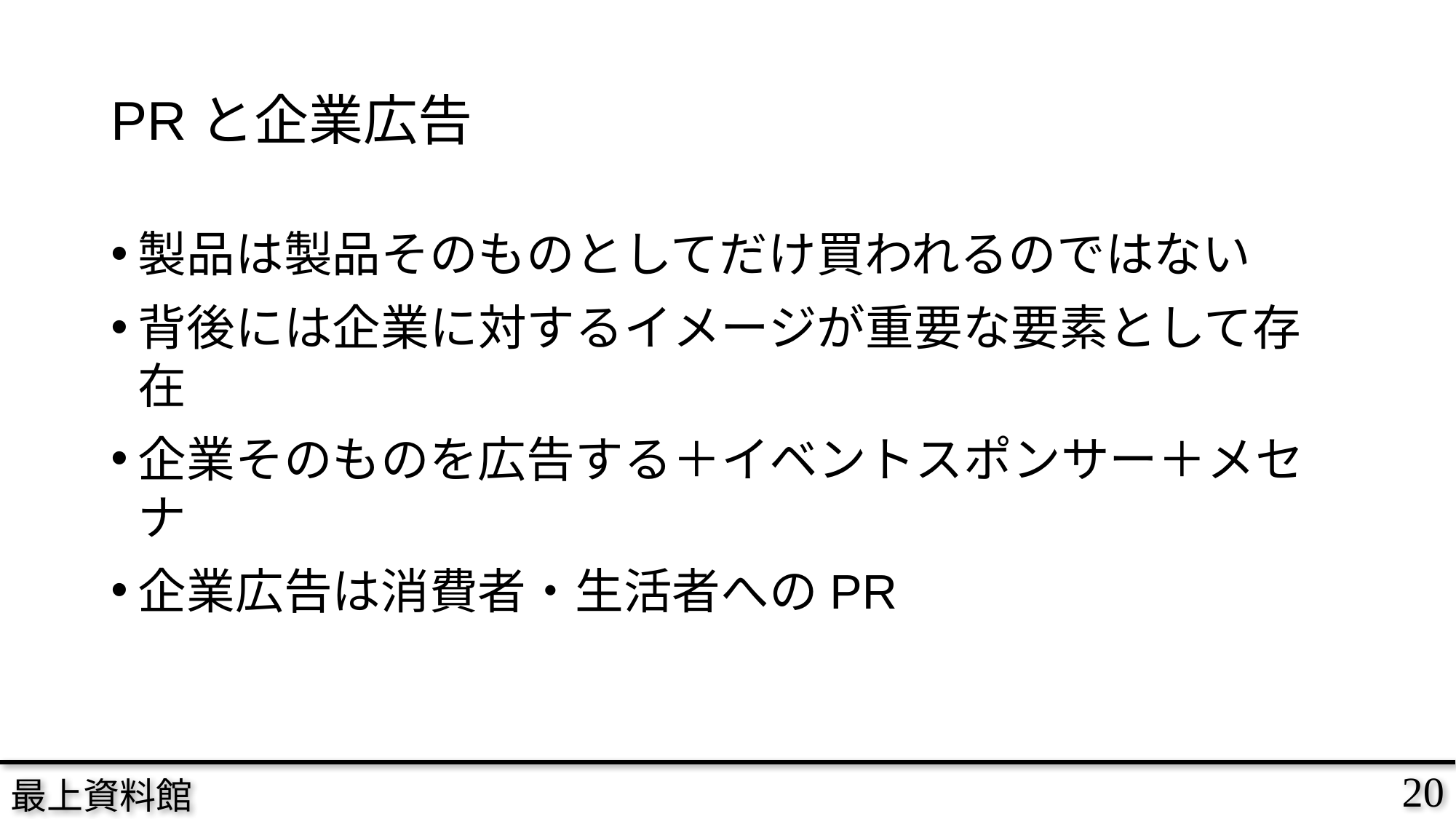

# PRと企業広告
製品は製品そのものとしてだけ買われるのではない
背後には企業に対するイメージが重要な要素として存在
企業そのものを広告する＋イベントスポンサー＋メセナ
企業広告は消費者・生活者へのPR